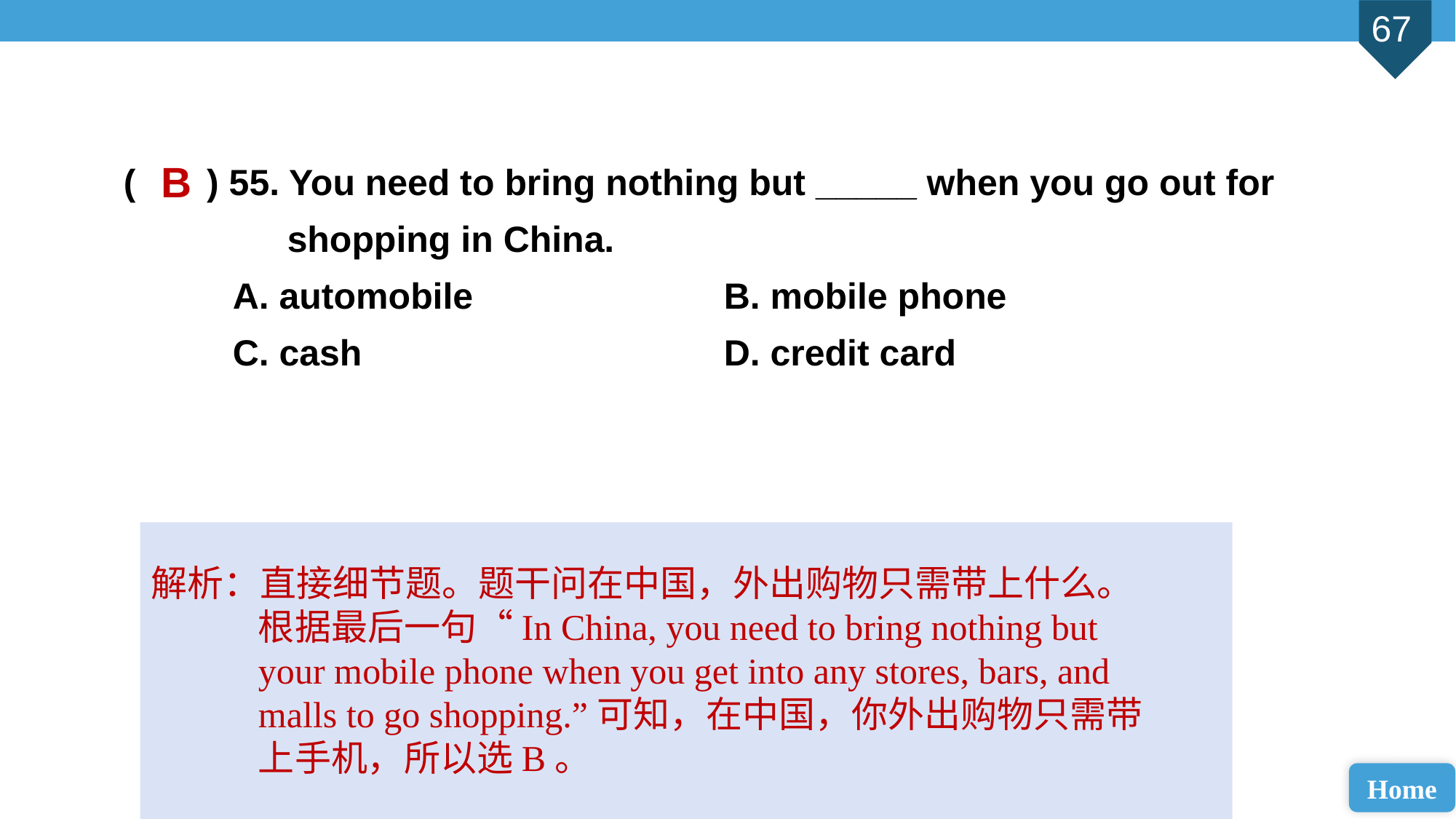

(       ) 55. You need to bring nothing but _____ when you go out for
shopping in China.
A. automobile 			B. mobile phone
C. cash 				D. credit card
B

解析：直接细节题。题干问在中国，外出购物只需带上什么。根据最后一句“In China, you need to bring nothing but your mobile phone when you get into any stores, bars, and malls to go shopping.”可知，在中国，你外出购物只需带上手机，所以选B。